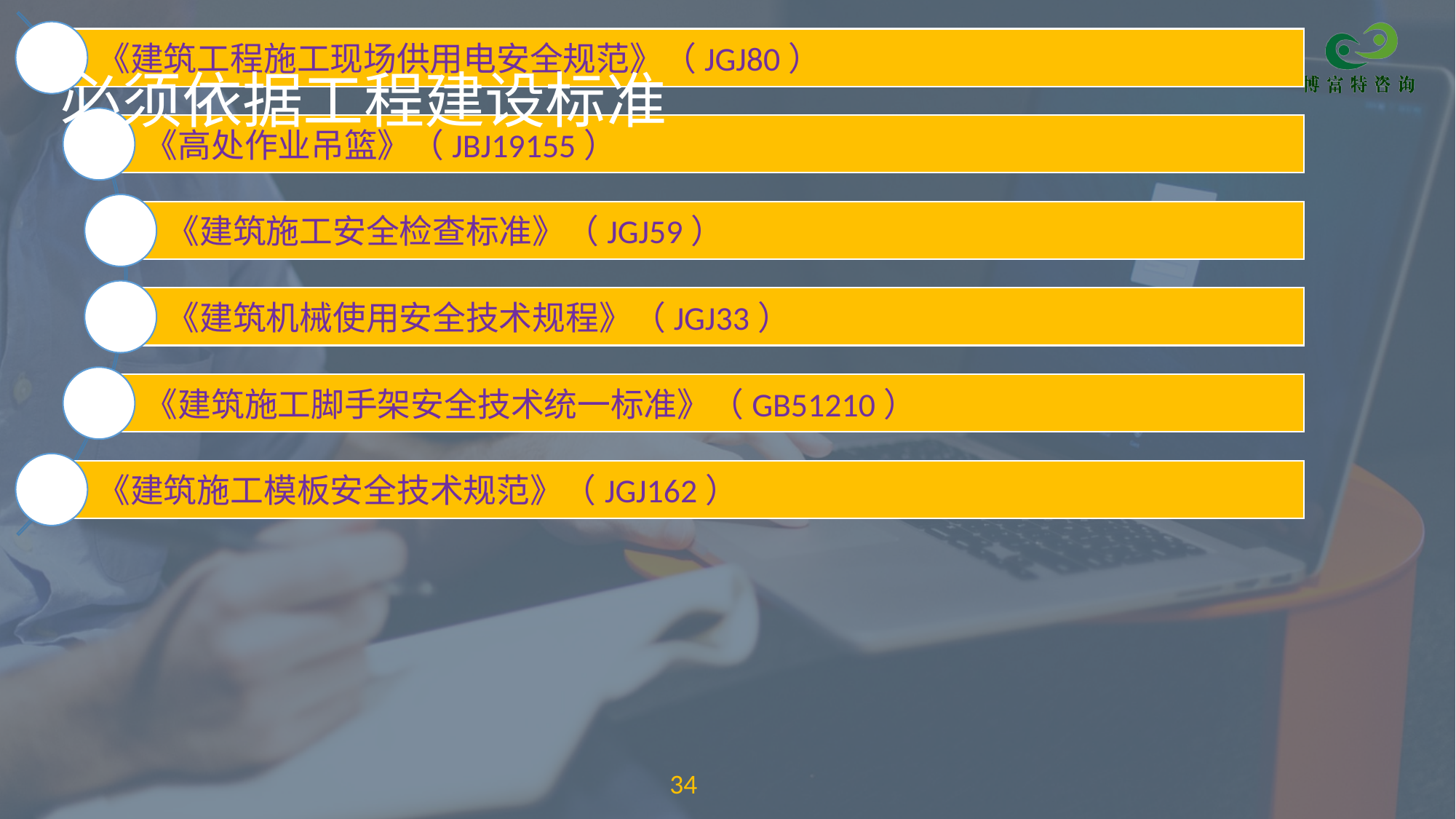

必须依据工程建设标准
《建筑工程施工现场供用电安全规范》（JGJ80）
《高处作业吊篮》（JBJ19155）
《建筑施工安全检查标准》（JGJ59）
《建筑机械使用安全技术规程》（JGJ33）
《建筑施工脚手架安全技术统一标准》（GB51210）
《建筑施工模板安全技术规范》（JGJ162）